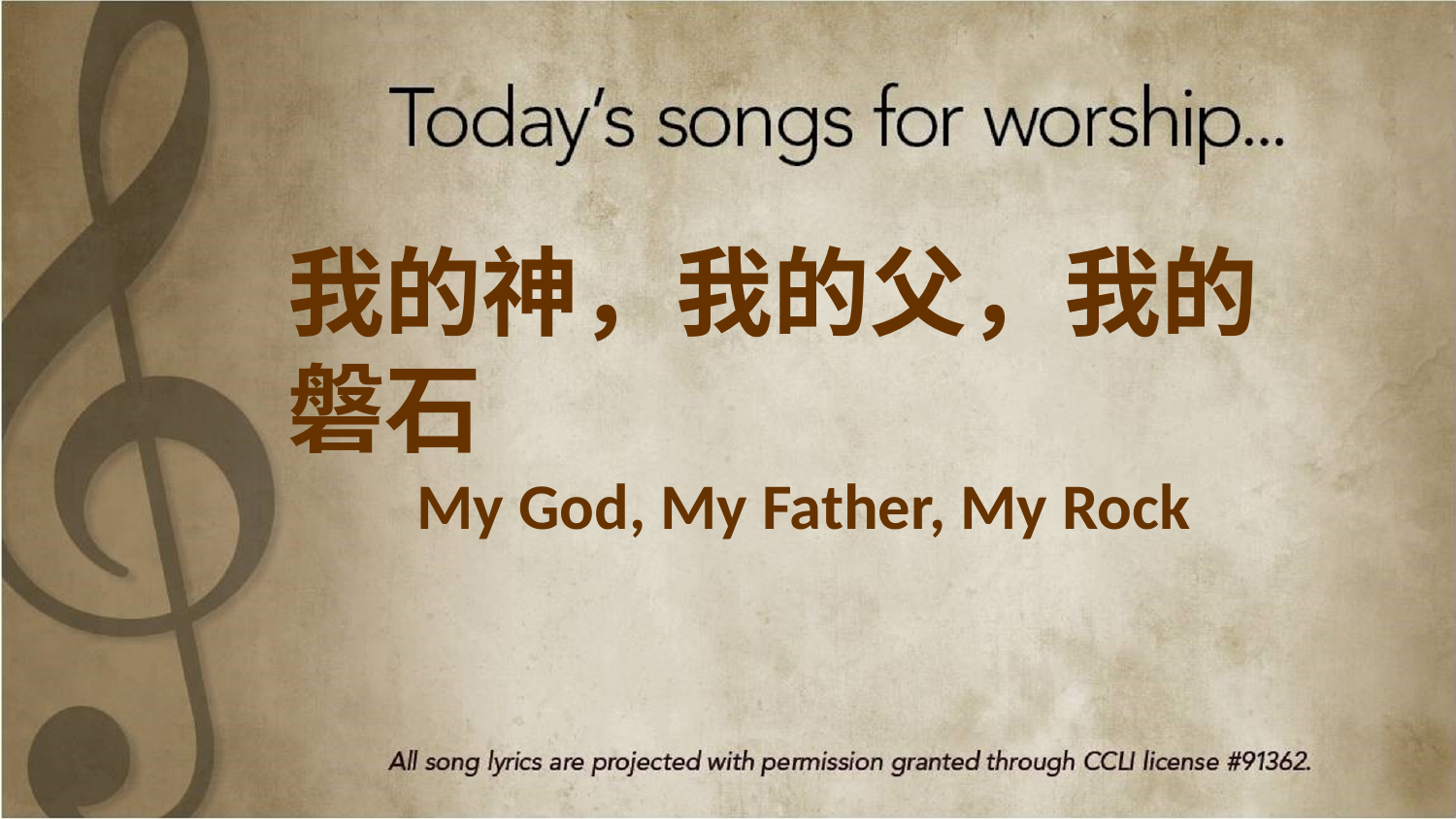

我的神，我的父，我的磐石
My God, My Father, My Rock